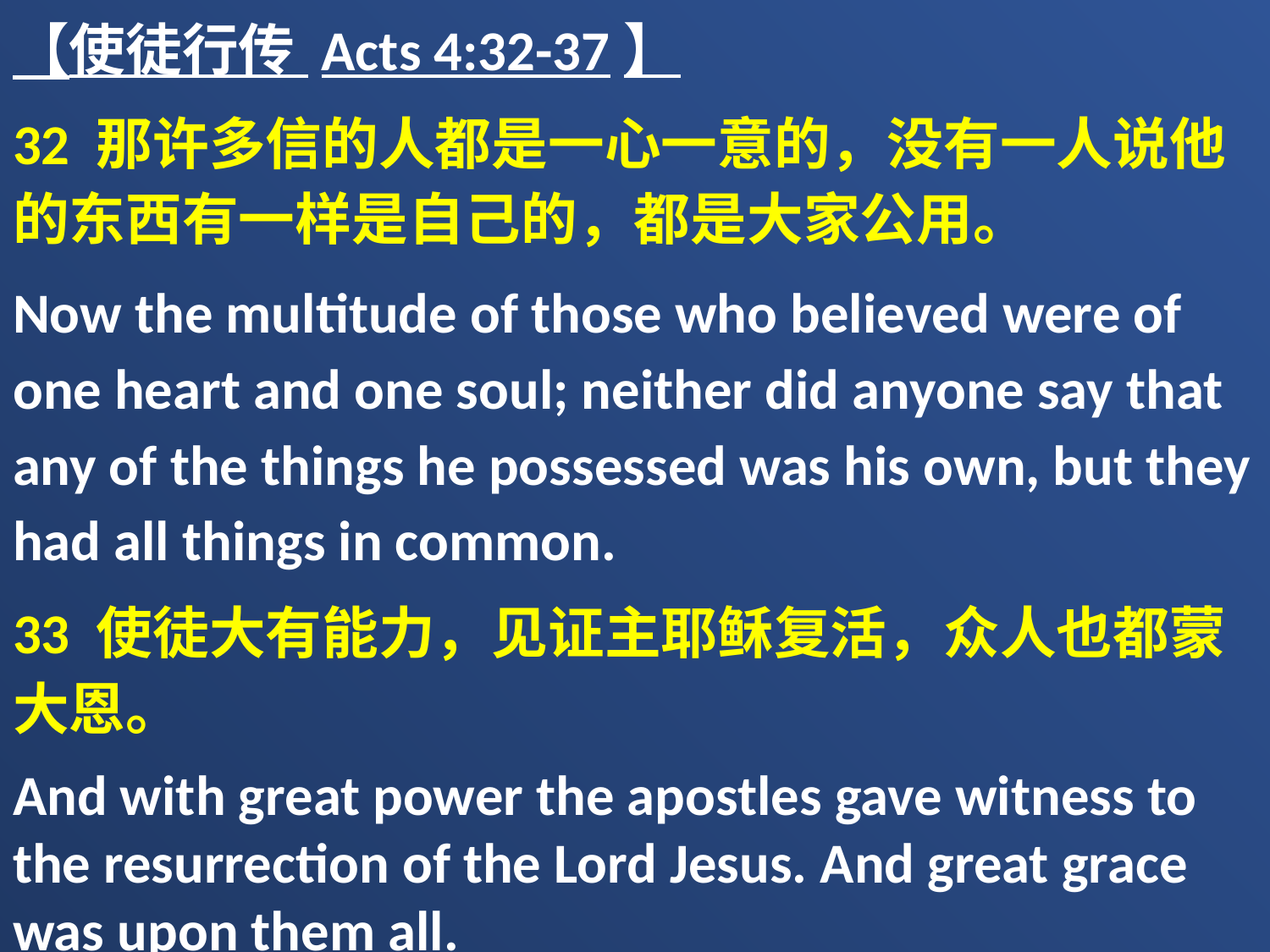

【使徒行传 Acts 4:32-37】
32 那许多信的人都是一心一意的，没有一人说他的东西有一样是自己的，都是大家公用。
Now the multitude of those who believed were of one heart and one soul; neither did anyone say that any of the things he possessed was his own, but they had all things in common.
33 使徒大有能力，见证主耶稣复活，众人也都蒙大恩。
And with great power the apostles gave witness to the resurrection of the Lord Jesus. And great grace was upon them all.